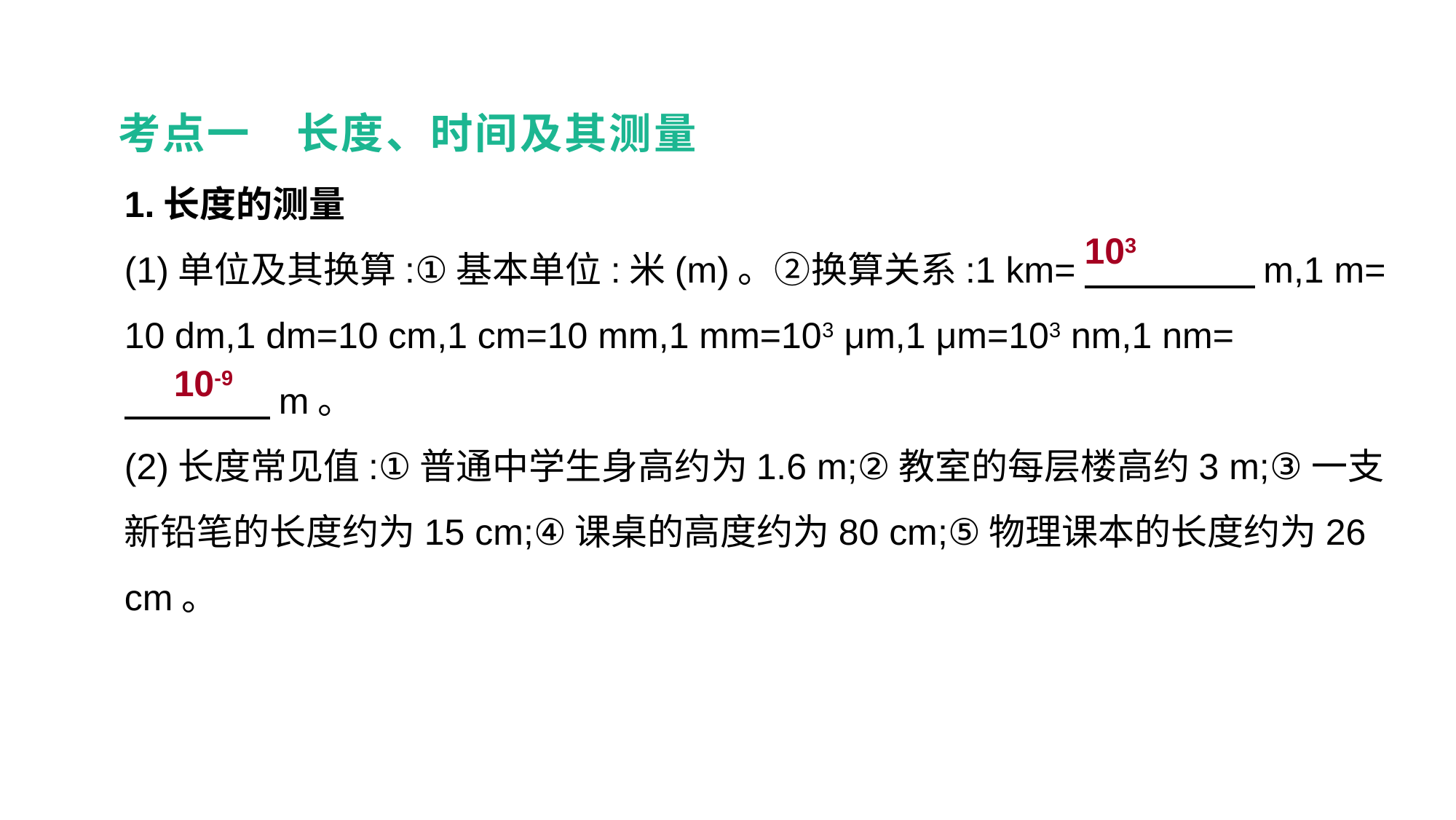

考点一　长度、时间及其测量
1.长度的测量
(1)单位及其换算:①基本单位:米(m)。②换算关系:1 km=　   　　　m,1 m=
10 dm,1 dm=10 cm,1 cm=10 mm,1 mm=103 μm,1 μm=103 nm,1 nm=
　　　　m。
(2)长度常见值:①普通中学生身高约为1.6 m;②教室的每层楼高约3 m;③一支新铅笔的长度约为15 cm;④课桌的高度约为80 cm;⑤物理课本的长度约为26 cm。
103
10-9